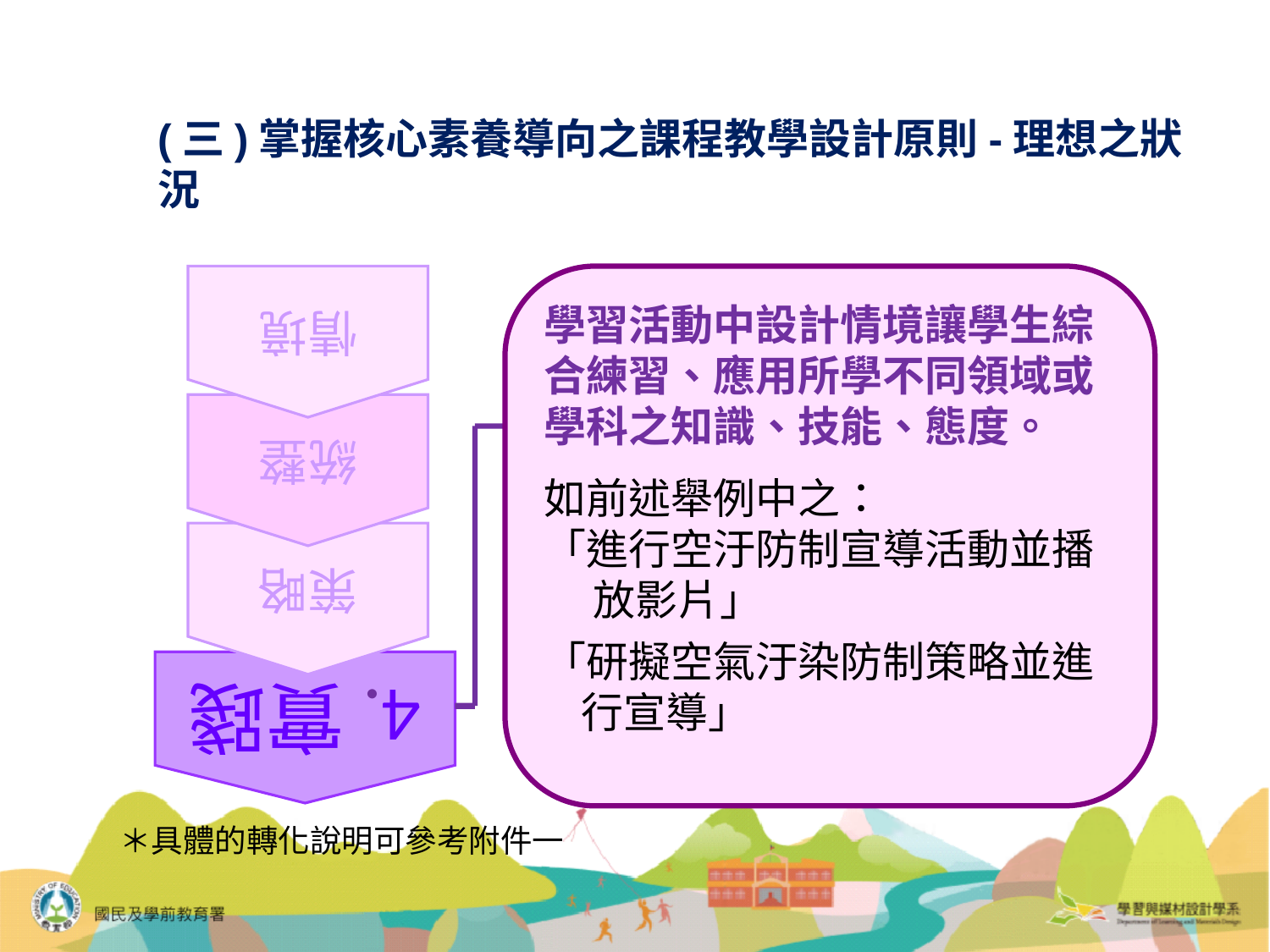

(三)掌握核心素養導向之課程教學設計原則-理想之狀況
情境
統整
策略
4.實踐
學習活動中設計情境讓學生綜合練習、應用所學不同領域或學科之知識、技能、態度。
如前述舉例中之：
「進行空汙防制宣導活動並播 放影片」
「研擬空氣汙染防制策略並進  行宣導」

＊具體的轉化說明可參考附件一